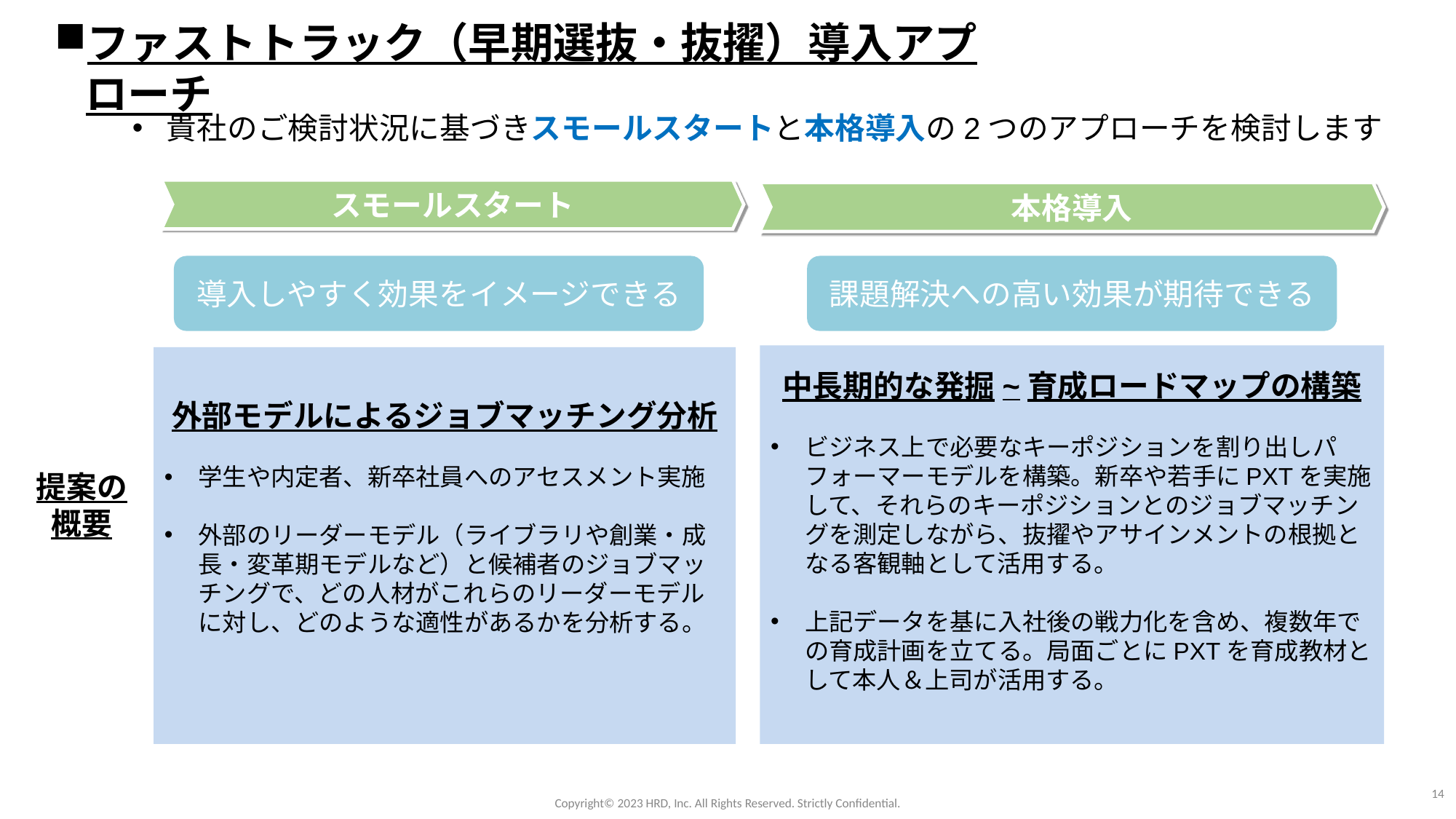

ファストトラック（早期選抜・抜擢）導入アプローチ
貴社のご検討状況に基づきスモールスタートと本格導入の2つのアプローチを検討します

スモールスタート
本格導入
導入しやすく効果をイメージできる
課題解決への高い効果が期待できる
中長期的な発掘~育成ロードマップの構築

ビジネス上で必要なキーポジションを割り出しパフォーマーモデルを構築。新卒や若手にPXTを実施して、それらのキーポジションとのジョブマッチングを測定しながら、抜擢やアサインメントの根拠となる客観軸として活用する。

上記データを基に入社後の戦力化を含め、複数年での育成計画を立てる。局面ごとにPXTを育成教材として本人＆上司が活用する。

外部モデルによるジョブマッチング分析

学生や内定者、新卒社員へのアセスメント実施

外部のリーダーモデル（ライブラリや創業・成長・変革期モデルなど）と候補者のジョブマッチングで、どの人材がこれらのリーダーモデルに対し、どのような適性があるかを分析する。

提案の概要
14
Copyright©️ 2023 HRD, Inc. All Rights Reserved. Strictly Confidential.